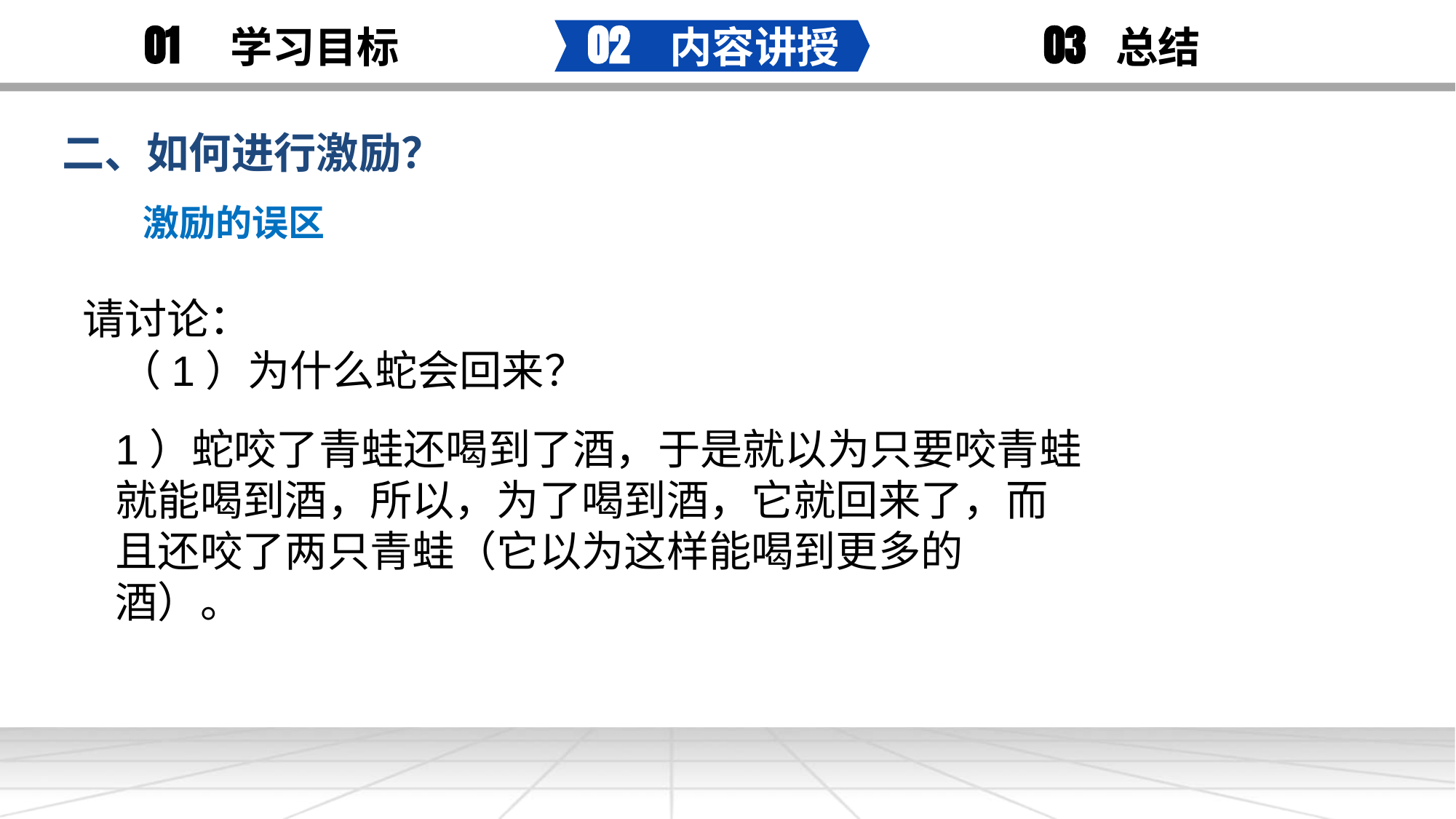

02   内容讲授
03  总结
01    学习目标

二、如何进行激励？
激励的误区
请讨论：（1）为什么蛇会回来？

1）蛇咬了青蛙还喝到了酒，于是就以为只要咬青蛙就能喝到酒，所以，为了喝到酒，它就回来了，而且还咬了两只青蛙（它以为这样能喝到更多的酒）。